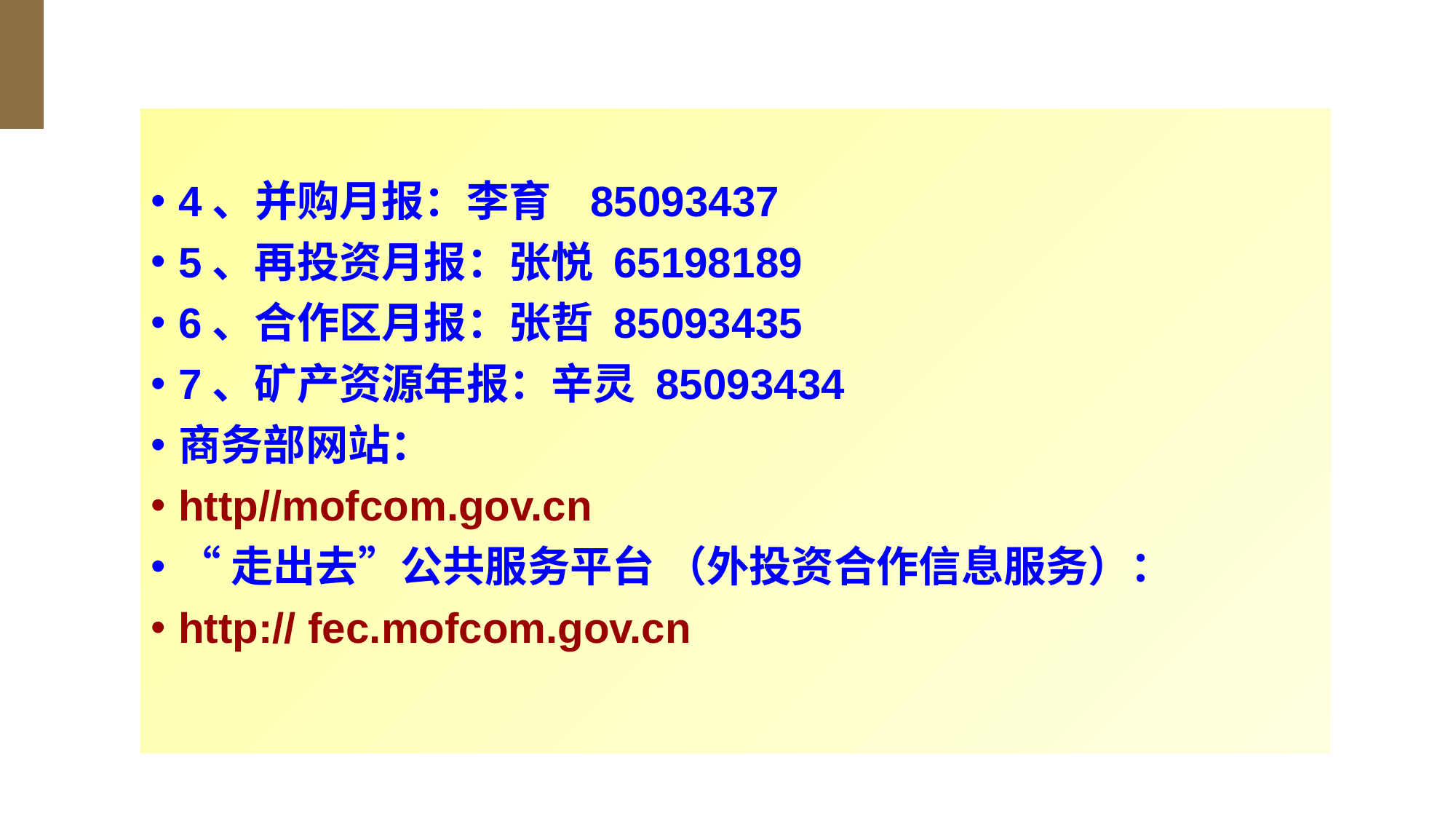

#

4、并购月报：李育   85093437
5、再投资月报：张悦 65198189
6、合作区月报：张哲 85093435
7、矿产资源年报：辛灵 85093434
商务部网站：
http//mofcom.gov.cn
“走出去”公共服务平台 （外投资合作信息服务）：
http:// fec.mofcom.gov.cn